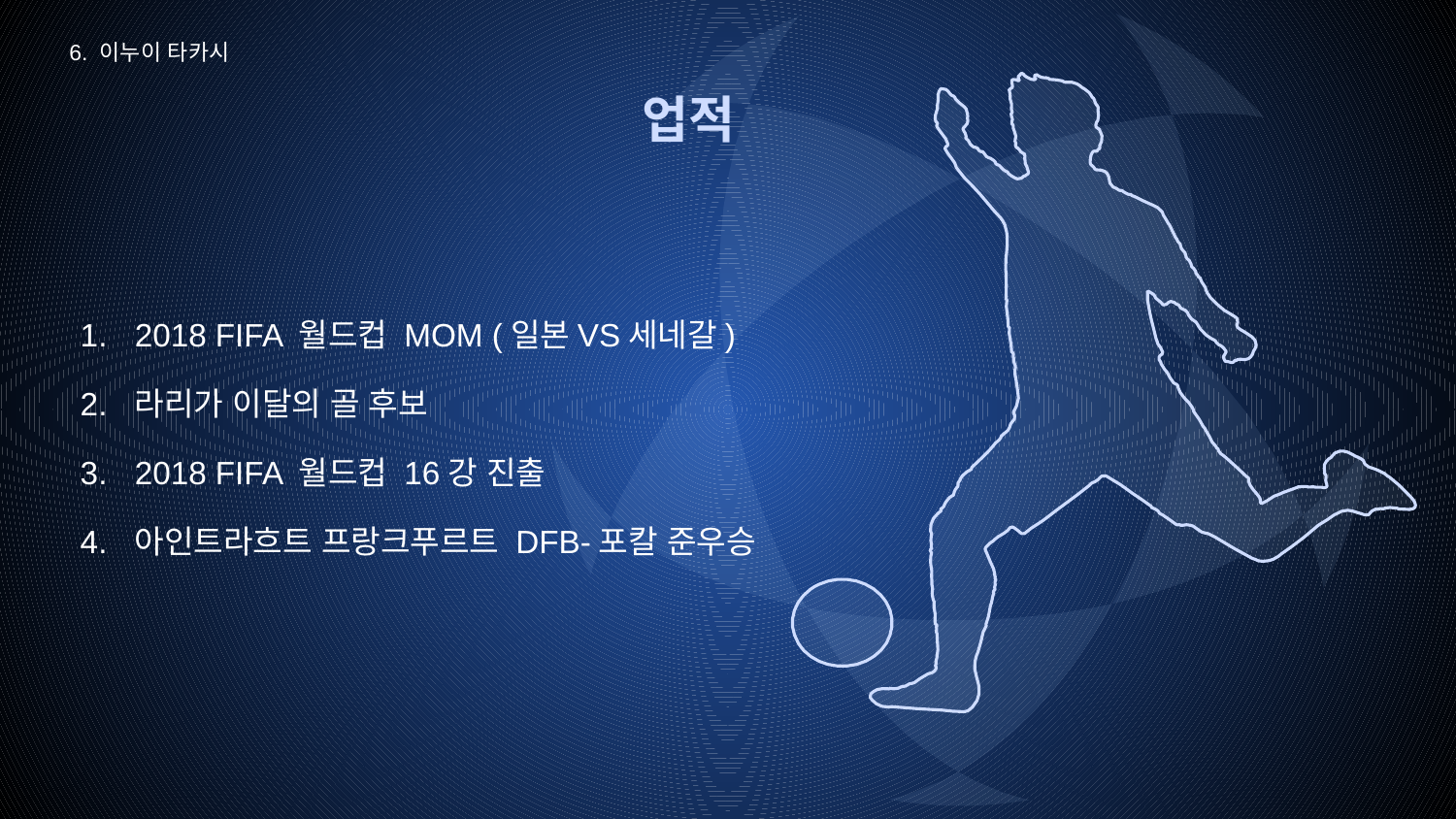

6. 이누이 타카시
# 업적

2018 FIFA 월드컵 MOM (일본VS세네갈)
라리가 이달의 골 후보
2018 FIFA 월드컵 16강 진출
아인트라흐트 프랑크푸르트 DFB-포칼 준우승